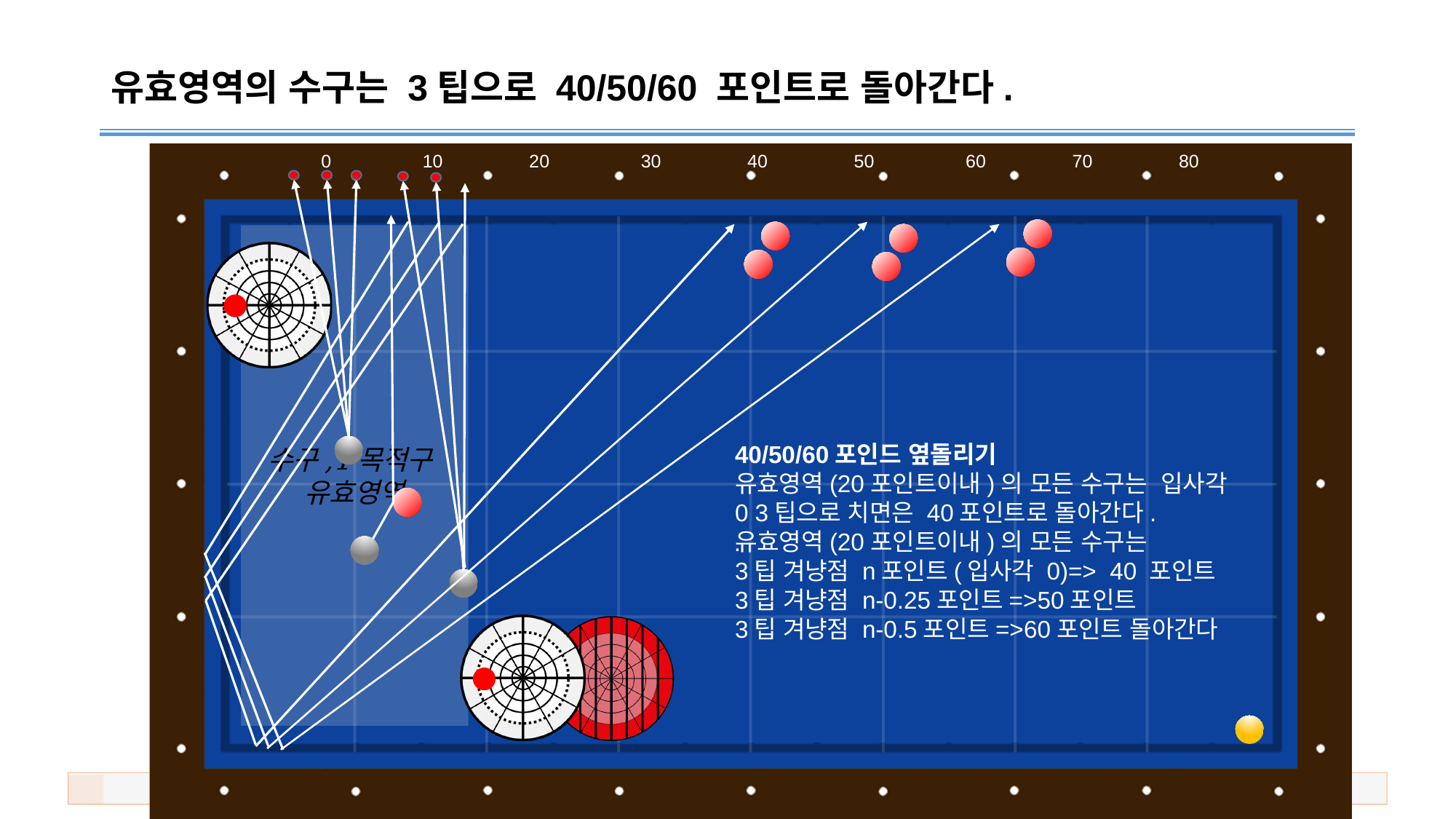

# 유효영역의 수구는 3팁으로 40/50/60 포인트로 돌아간다.

0                  10                 20                  30                 40                 50                  60                 70                 80

수구,1목적구
유효영역

.
40/50/60포인드 옆돌리기
유효영역(20포인트이내)의 모든 수구는  입사각0 3팁으로 치면은 40포인트로 돌아간다.
유효영역(20포인트이내)의 모든 수구는
3팁 겨냥점 n포인트(입사각 0)=>  40 포인트
3팁 겨냥점 n-0.25포인트=>50포인트
3팁 겨냥점 n-0.5포인트=>60포인트 돌아간다